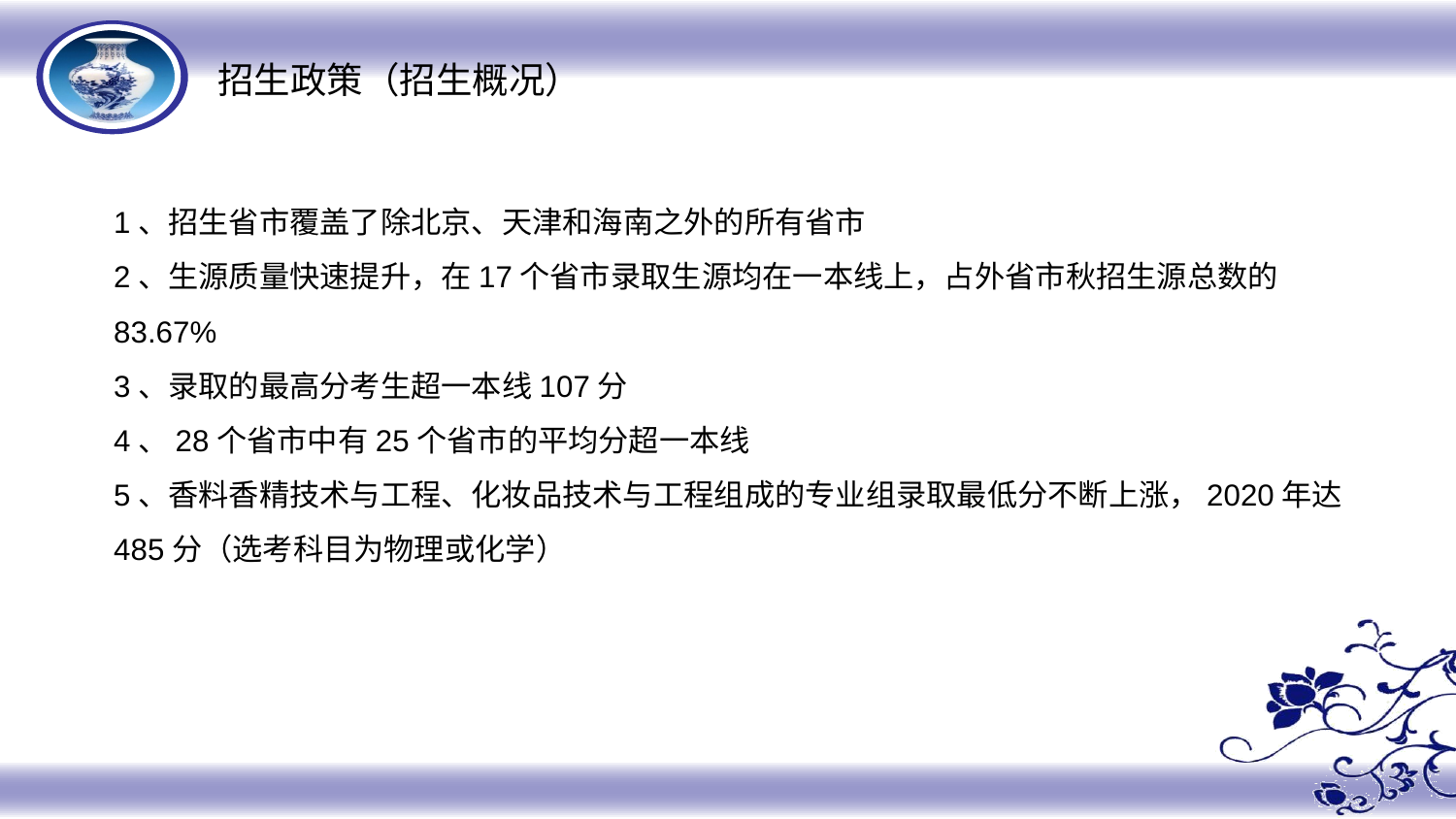

招生政策（招生概况）

1、招生省市覆盖了除北京、天津和海南之外的所有省市
2、生源质量快速提升，在17个省市录取生源均在一本线上，占外省市秋招生源总数的83.67%
3、录取的最高分考生超一本线107分
4、28个省市中有25个省市的平均分超一本线
5、香料香精技术与工程、化妆品技术与工程组成的专业组录取最低分不断上涨，2020年达485分（选考科目为物理或化学）